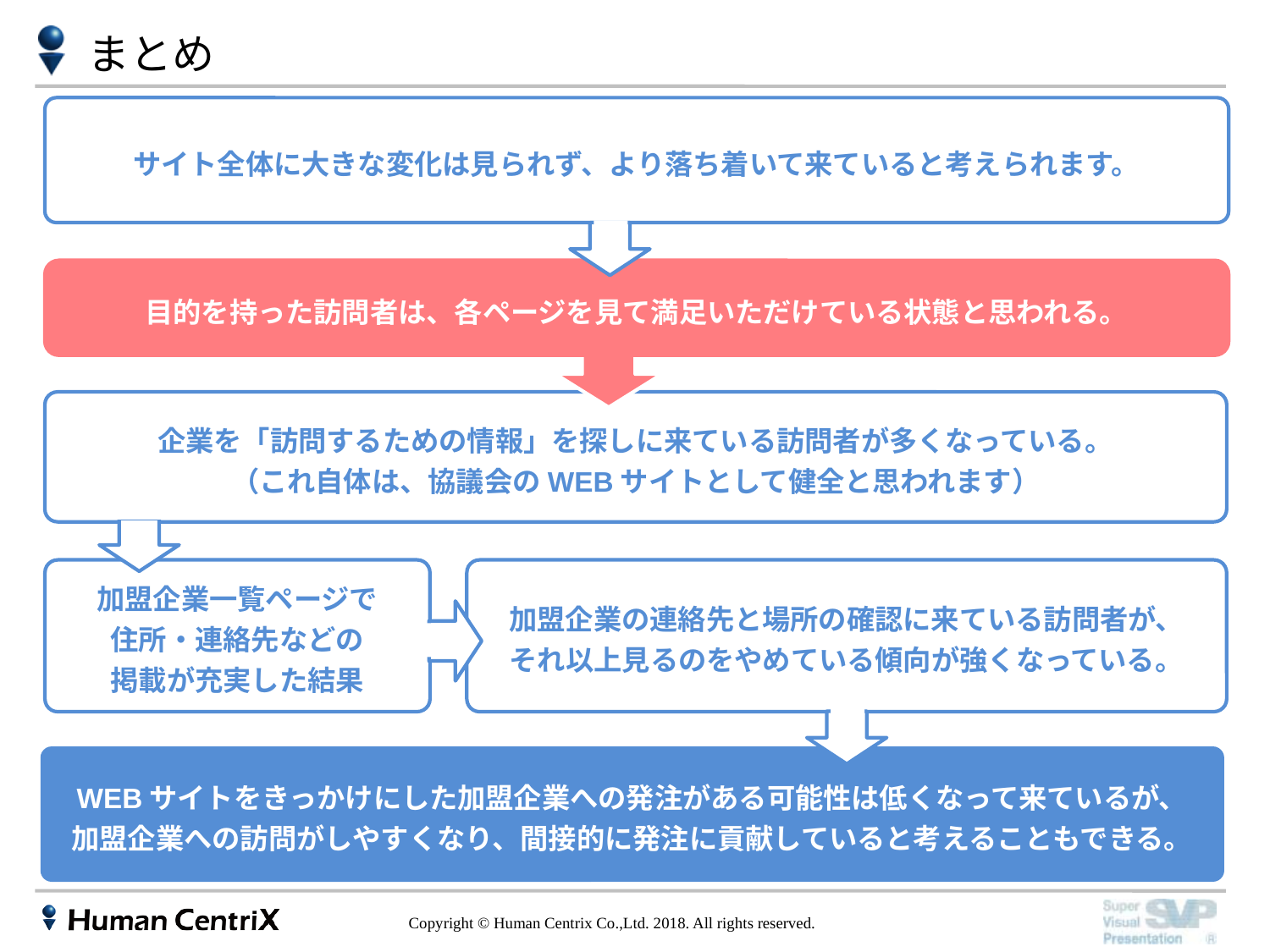

まとめ
サイト全体に大きな変化は見られず、より落ち着いて来ていると考えられます。

目的を持った訪問者は、各ページを見て満足いただけている状態と思われる。

企業を「訪問するための情報」を探しに来ている訪問者が多くなっている。
（これ自体は、協議会のWEBサイトとして健全と思われます）

加盟企業一覧ページで
住所・連絡先などの
掲載が充実した結果
加盟企業の連絡先と場所の確認に来ている訪問者が、
それ以上見るのをやめている傾向が強くなっている。

WEBサイトをきっかけにした加盟企業への発注がある可能性は低くなって来ているが、
加盟企業への訪問がしやすくなり、間接的に発注に貢献していると考えることもできる。